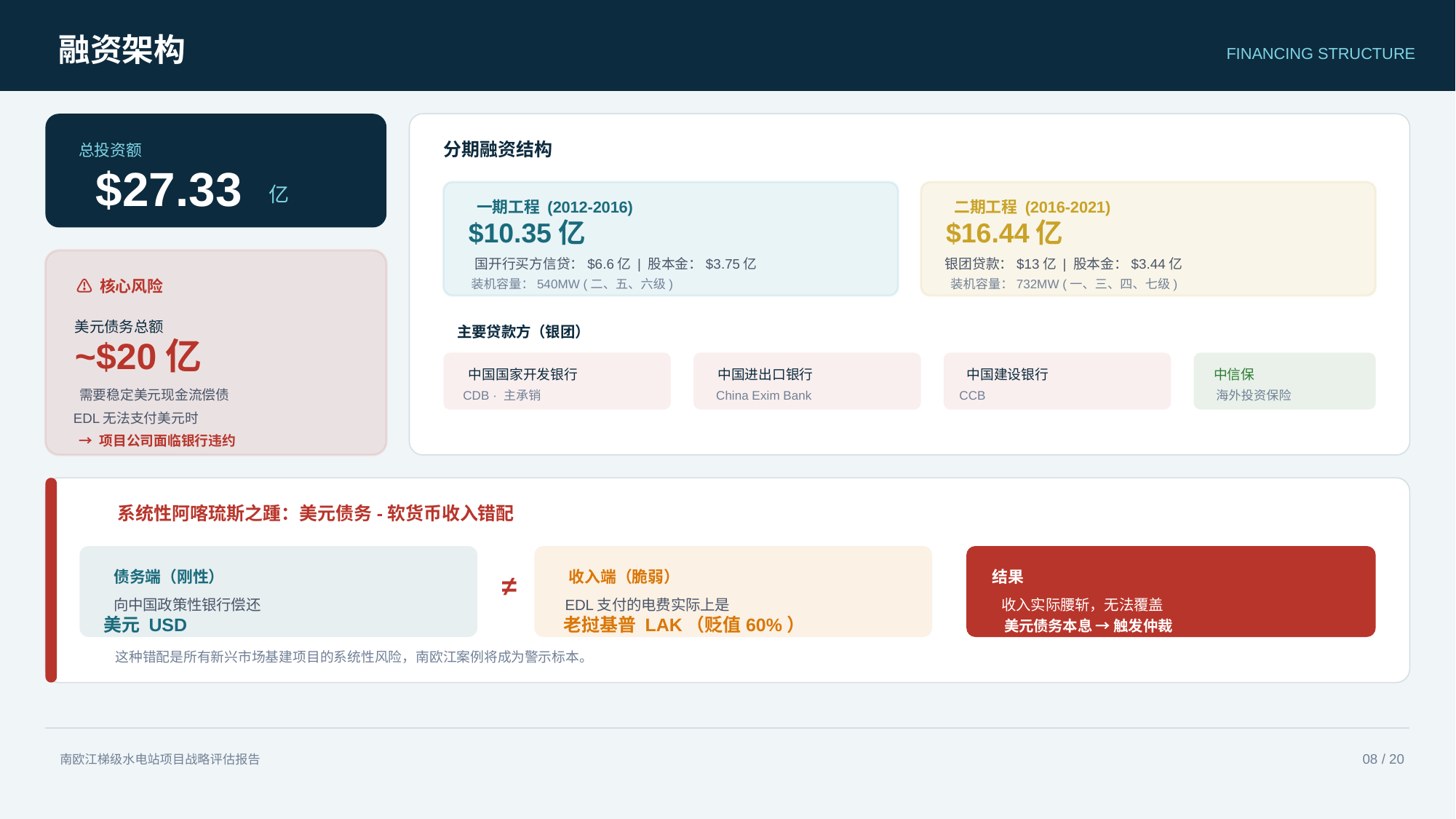

融资架构
FINANCING STRUCTURE

总投资额
$27.33
亿

分期融资结构

一期工程 (2012-2016)
$10.35亿
国开行买方信贷：$6.6亿 | 股本金：$3.75亿
装机容量：540MW (二、五、六级)

二期工程 (2016-2021)
$16.44亿
银团贷款：$13亿 | 股本金：$3.44亿
装机容量：732MW (一、三、四、七级)
主要贷款方（银团）

中国国家开发银行
CDB · 主承销

中国进出口银行
China Exim Bank

中国建设银行
CCB

中信保
海外投资保险

⚠️ 核心风险
美元债务总额
~$20亿
需要稳定美元现金流偿债
EDL无法支付美元时
→ 项目公司面临银行违约

系统性阿喀琉斯之踵：美元债务-软货币收入错配

债务端（刚性）
向中国政策性银行偿还
美元 USD

收入端（脆弱）
EDL支付的电费实际上是
老挝基普 LAK（贬值60%）

结果
收入实际腰斩，无法覆盖
美元债务本息 → 触发仲裁
≠
这种错配是所有新兴市场基建项目的系统性风险，南欧江案例将成为警示标本。

08 / 20
南欧江梯级水电站项目战略评估报告